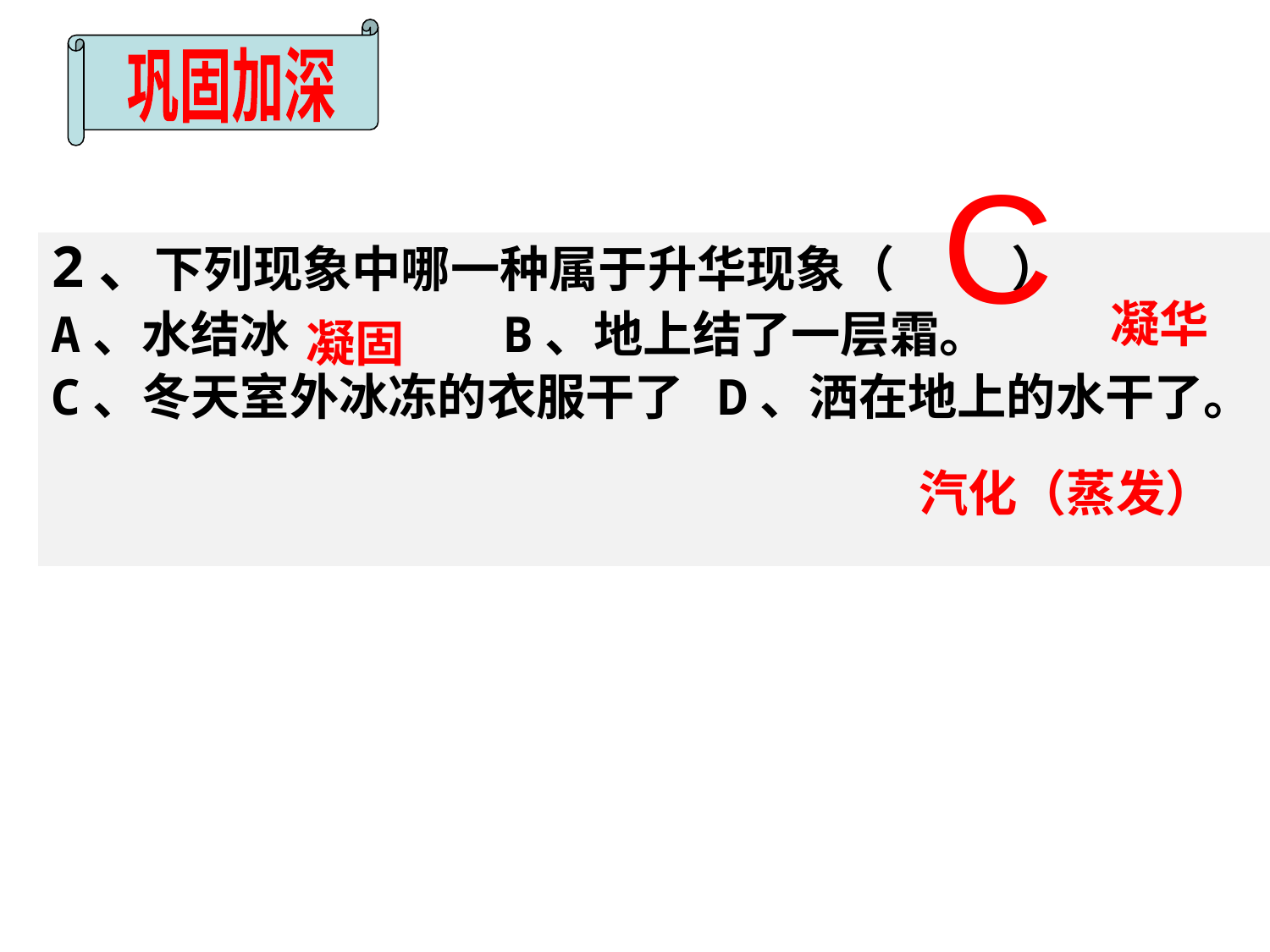

巩固加深
C
2、下列现象中哪一种属于升华现象（      　）
A、水结冰                  B、地上结了一层霜。
C、冬天室外冰冻的衣服干了  D、洒在地上的水干了。

凝华
凝固
汽化（蒸发）